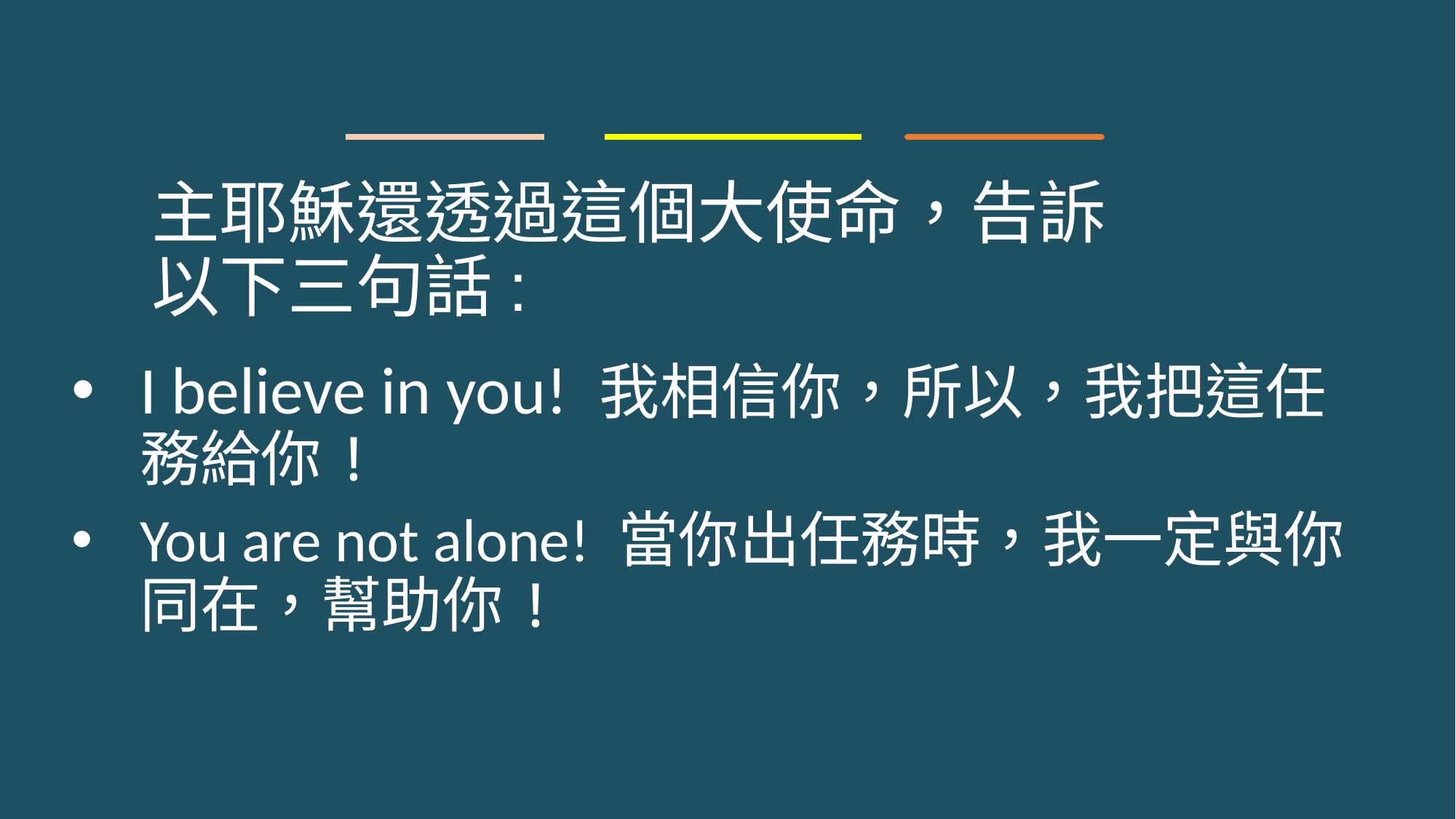

主耶穌還透過這個大使命，告訴以下三句話:
I believe in you! 我相信你，所以，我把這任務給你!
You are not alone! 當你出任務時，我一定與你同在，幫助你!